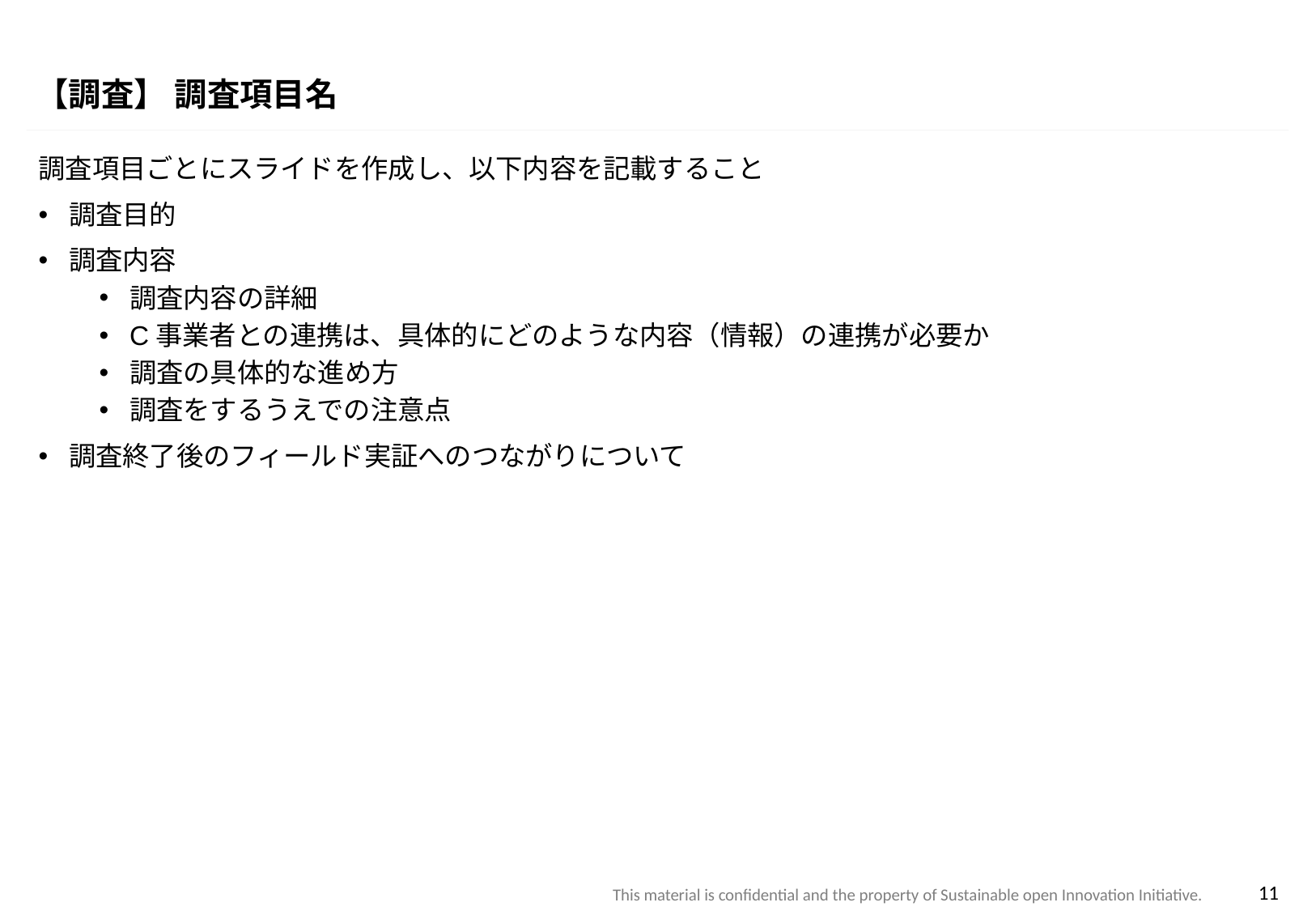

【調査】 調査項目名
調査項目ごとにスライドを作成し、以下内容を記載すること
調査目的
調査内容
調査内容の詳細
C事業者との連携は、具体的にどのような内容（情報）の連携が必要か
調査の具体的な進め方
調査をするうえでの注意点
調査終了後のフィールド実証へのつながりについて